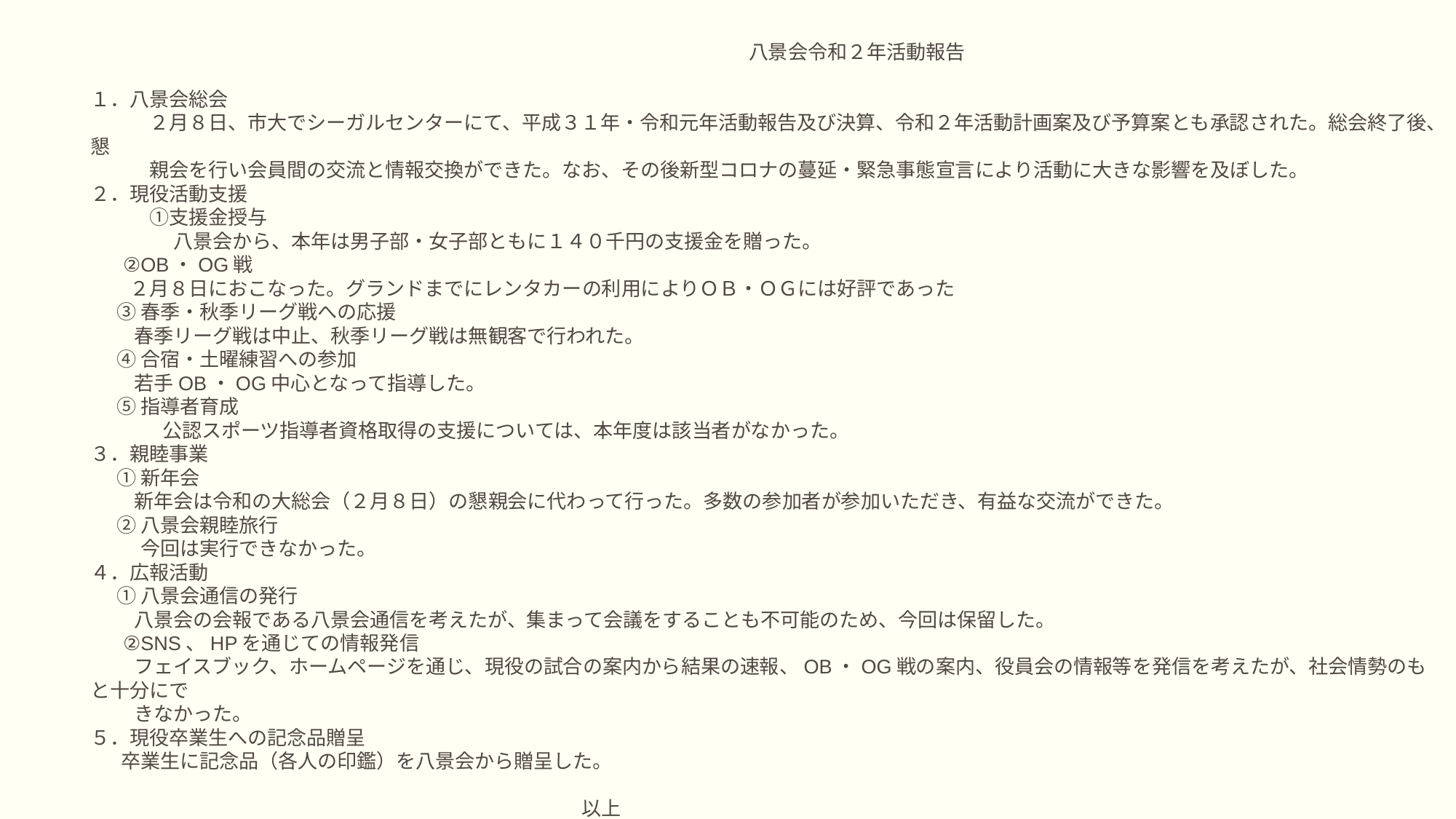

八景会令和２年活動報告

１．八景会総会
　　　２月８日、市大でシーガルセンターにて、平成３１年・令和元年活動報告及び決算、令和２年活動計画案及び予算案とも承認された。総会終了後、懇
　　　親会を行い会員間の交流と情報交換ができた。なお、その後新型コロナの蔓延・緊急事態宣言により活動に大きな影響を及ぼした。
２．現役活動支援
　　　①支援金授与
　　　　 八景会から、本年は男子部・女子部ともに１４０千円の支援金を贈った。
      ②OB・OG戦
        ２月８日におこなった。グランドまでにレンタカーの利用によりＯＢ・ＯＧには好評であった
      ③春季・秋季リーグ戦への応援
         春季リーグ戦は中止、秋季リーグ戦は無観客で行われた。
      ④合宿・土曜練習への参加
         若手OB・OG中心となって指導した。
      ⑤指導者育成
　　   　公認スポーツ指導者資格取得の支援については、本年度は該当者がなかった。
３．親睦事業
      ①新年会
         新年会は令和の大総会（２月８日）の懇親会に代わって行った。多数の参加者が参加いただき、有益な交流ができた。
      ②八景会親睦旅行
　       今回は実行できなかった。
４．広報活動
      ①八景会通信の発行
         八景会の会報である八景会通信を考えたが、集まって会議をすることも不可能のため、今回は保留した。
      ②SNS、HPを通じての情報発信
         フェイスブック、ホームページを通じ、現役の試合の案内から結果の速報、OB・OG戦の案内、役員会の情報等を発信を考えたが、社会情勢のもと十分にで
         きなかった。
５．現役卒業生への記念品贈呈
      卒業生に記念品（各人の印鑑）を八景会から贈呈した。
　　　　　　　　　　　　　　　　　　　　　　　　　　　　　　　　　　　　　　　　　　　　　　　　　　　　　　　　　　　　　　　　　　　　　　　　　　　　　　　　　　　　　　　　　　　　　以上